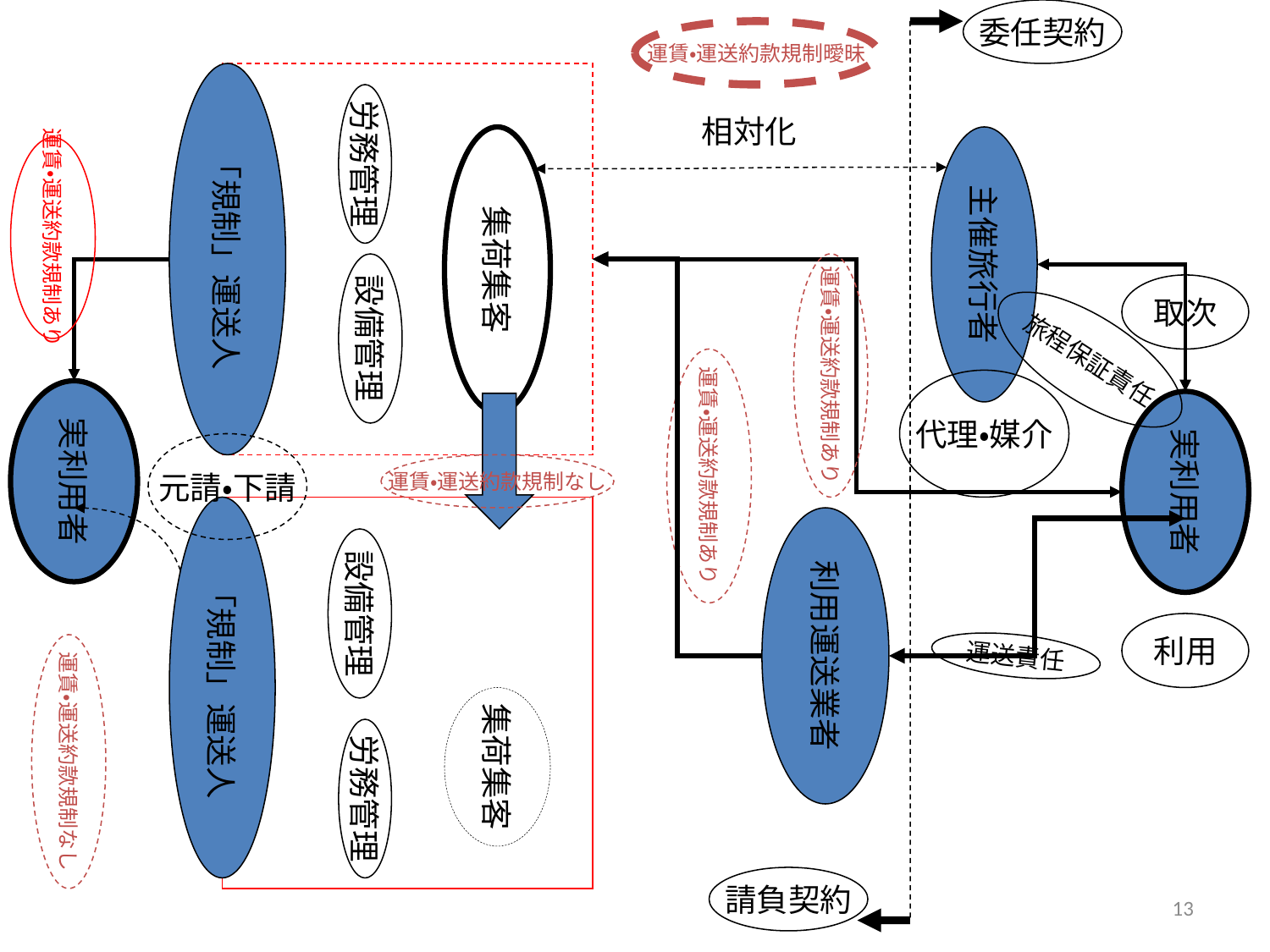

委任契約
運賃・運送約款規制曖昧

「規制」運送人

労務管理
相対化
集荷集客
主催旅行者
運賃・運送約款規制あり
設備管理
運賃・運送約款規制あり
取次
旅程保証責任
運賃・運送約款規制あり
代理・媒介
実利用者
実利用者

元請・下請
運賃・運送約款規制なし
「規制」運送人

利用運送業者
設備管理
利用
運賃・運送約款規制なし
運送責任
集荷集客
労務管理
請負契約
13